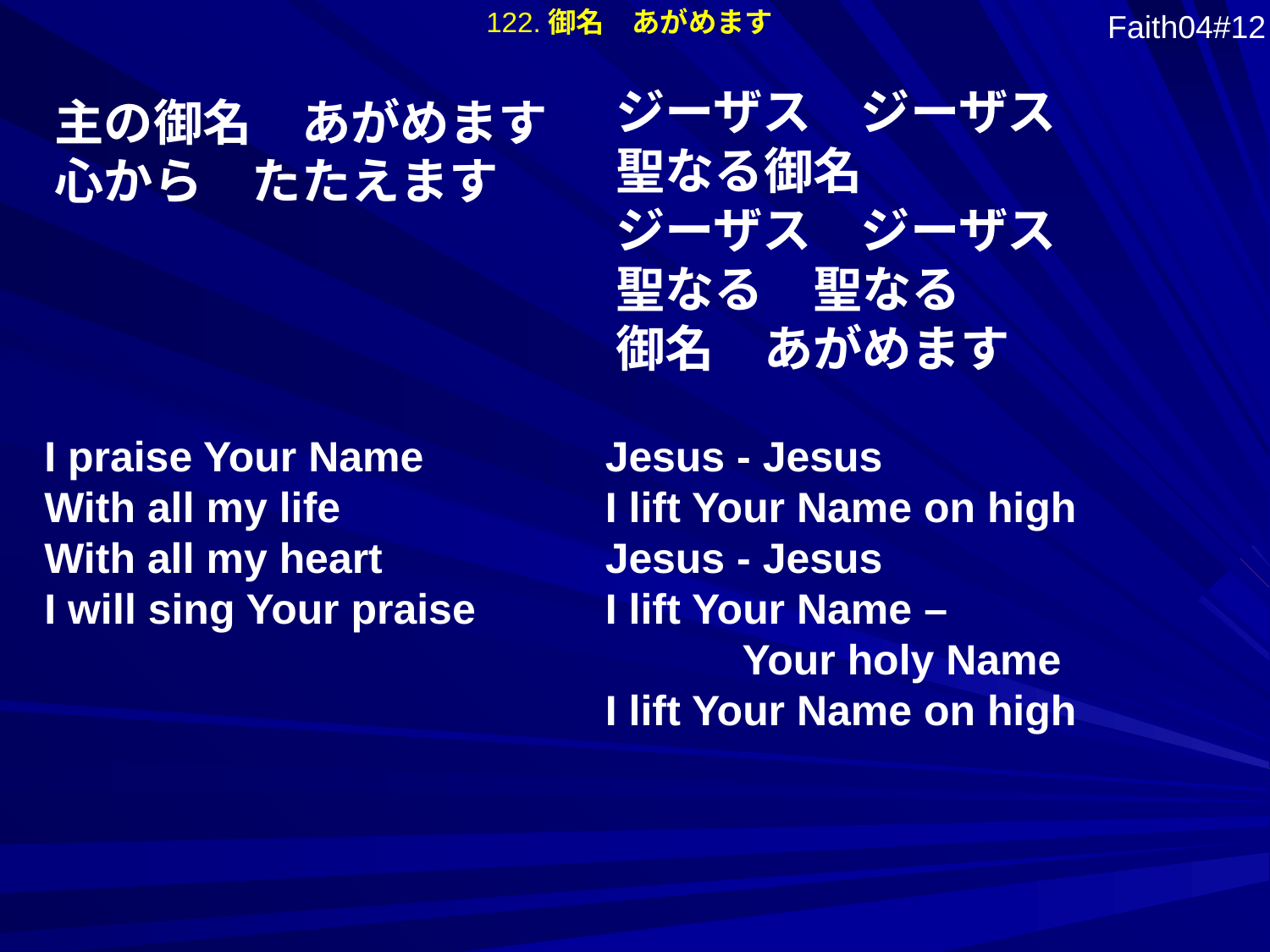

122.御名　あがめます
Faith04#12
ジーザス　ジーザス
聖なる御名
ジーザス　ジーザス
聖なる　聖なる
御名　あがめます
主の御名　あがめます
心から　たたえます
I praise Your Name
With all my life
With all my heart
I will sing Your praise
Jesus - Jesus
I lift Your Name on high
Jesus - Jesus
I lift Your Name –
　　　Your holy Name
I lift Your Name on high